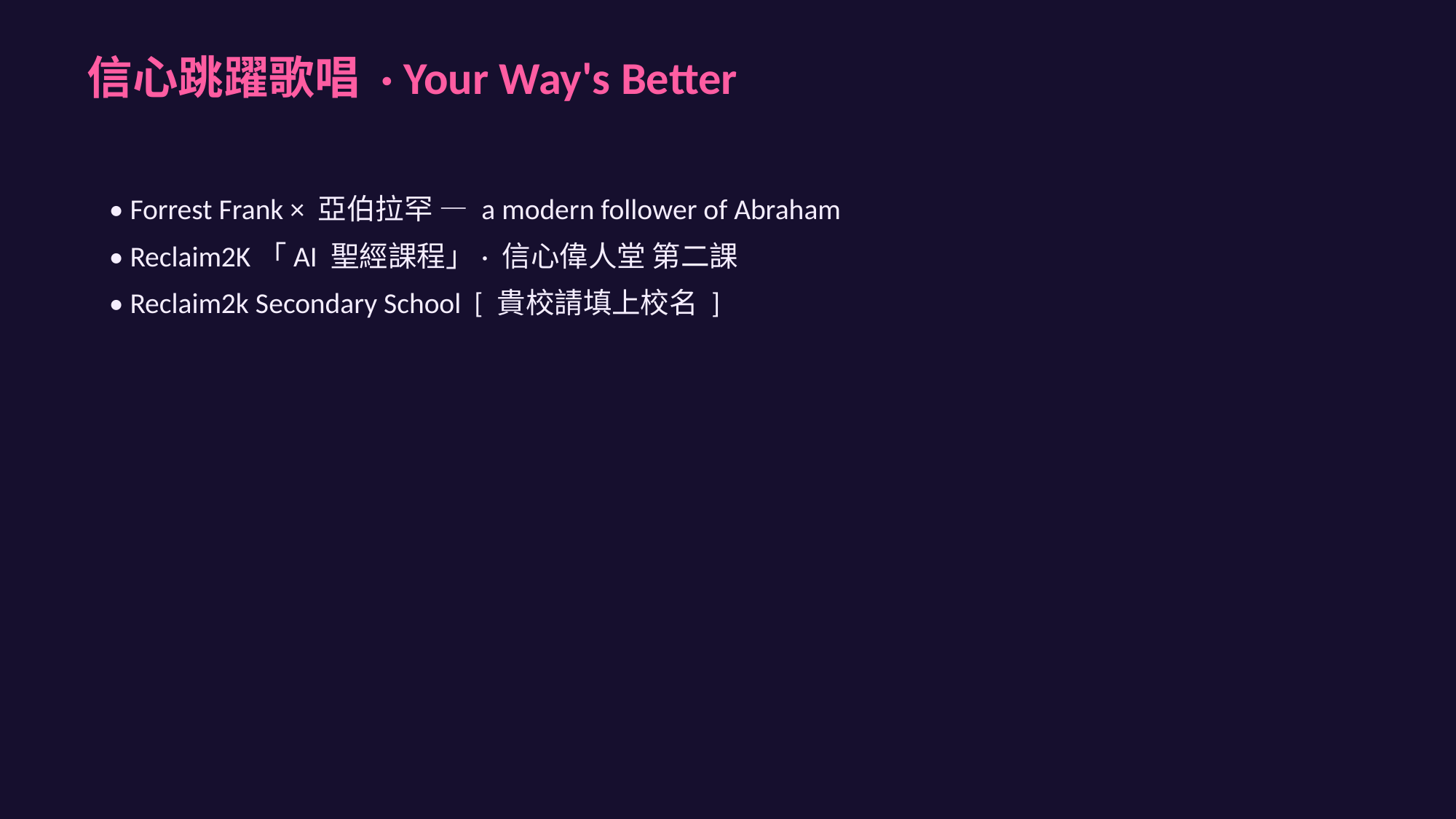

信心跳躍歌唱 · Your Way's Better
• Forrest Frank × 亞伯拉罕 — a modern follower of Abraham
• Reclaim2K「AI 聖經課程」· 信心偉人堂 第二課
• Reclaim2k Secondary School  [ 貴校請填上校名 ]